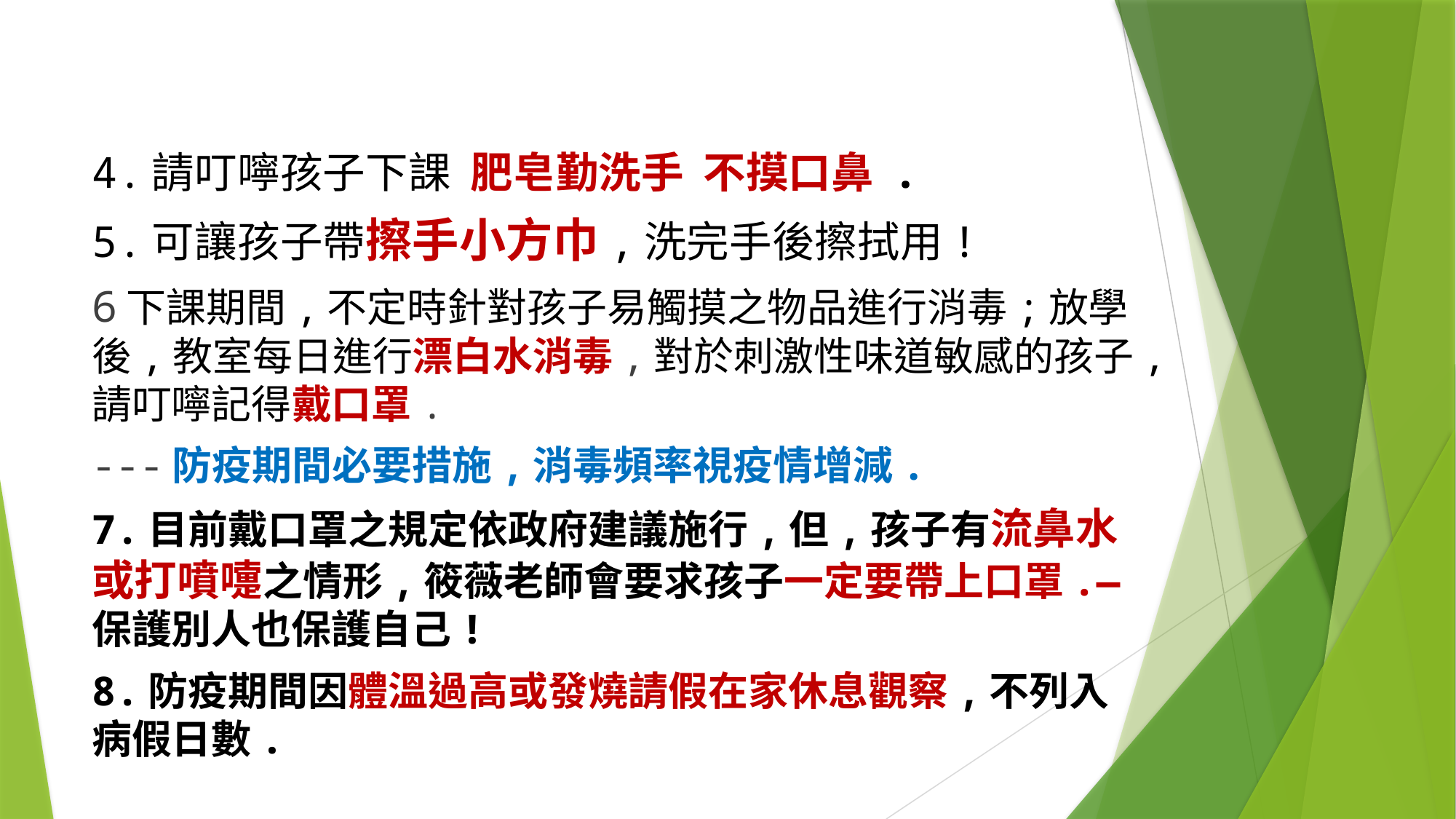

#
4.請叮嚀孩子下課  肥皂勤洗手  不摸口鼻 .
5.可讓孩子帶擦手小方巾,洗完手後擦拭用!
6下課期間,不定時針對孩子易觸摸之物品進行消毒;放學後,教室每日進行漂白水消毒,對於刺激性味道敏感的孩子,請叮嚀記得戴口罩.
---防疫期間必要措施,消毒頻率視疫情增減.
7.目前戴口罩之規定依政府建議施行,但,孩子有流鼻水或打噴嚏之情形,筱薇老師會要求孩子一定要帶上口罩.—保護別人也保護自己!
8.防疫期間因體溫過高或發燒請假在家休息觀察,不列入病假日數.